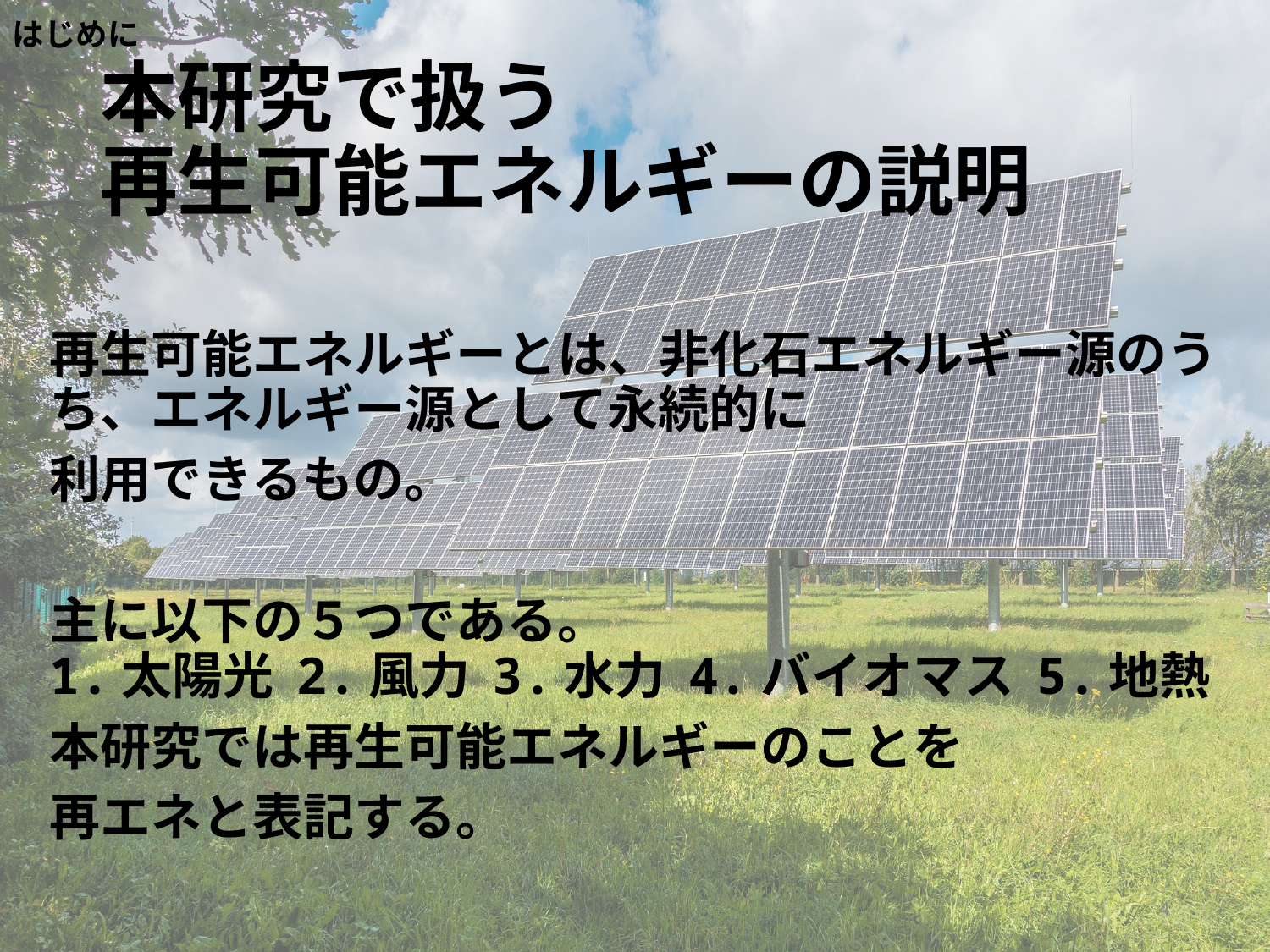

はじめに
# 本研究で扱う 再生可能エネルギーの説明

再生可能エネルギーとは、非化石エネルギー源のうち、エネルギー源として永続的に
利用できるもの。

主に以下の５つである。
1.太陽光 2.風力 3.水力 4.バイオマス 5.地熱
本研究では再生可能エネルギーのことを
再エネと表記する。
4